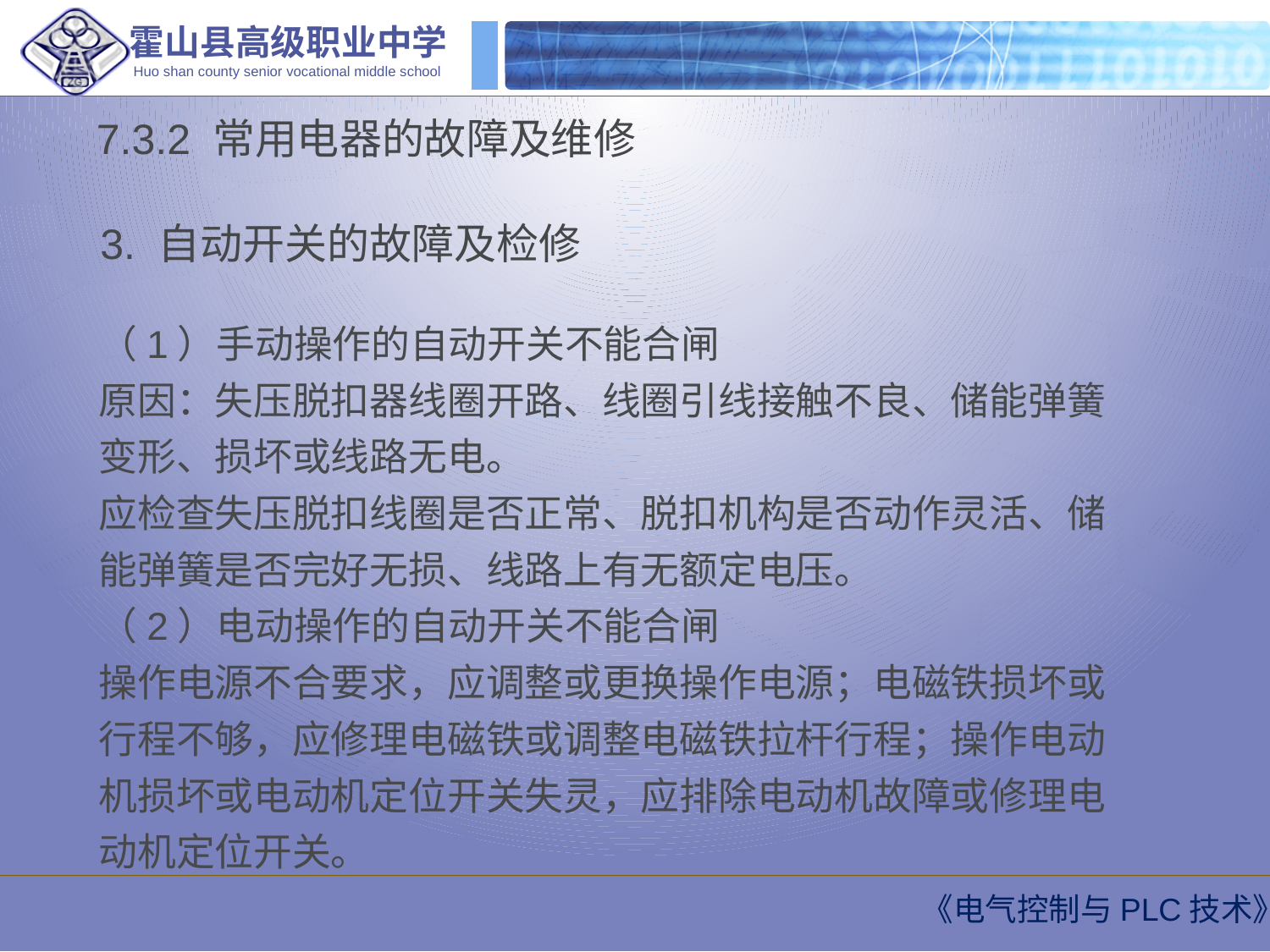

7.3.2 常用电器的故障及维修
3. 自动开关的故障及检修
（1）手动操作的自动开关不能合闸
原因：失压脱扣器线圈开路、线圈引线接触不良、储能弹簧变形、损坏或线路无电。
应检查失压脱扣线圈是否正常、脱扣机构是否动作灵活、储能弹簧是否完好无损、线路上有无额定电压。
（2）电动操作的自动开关不能合闸
操作电源不合要求，应调整或更换操作电源；电磁铁损坏或行程不够，应修理电磁铁或调整电磁铁拉杆行程；操作电动机损坏或电动机定位开关失灵，应排除电动机故障或修理电动机定位开关。